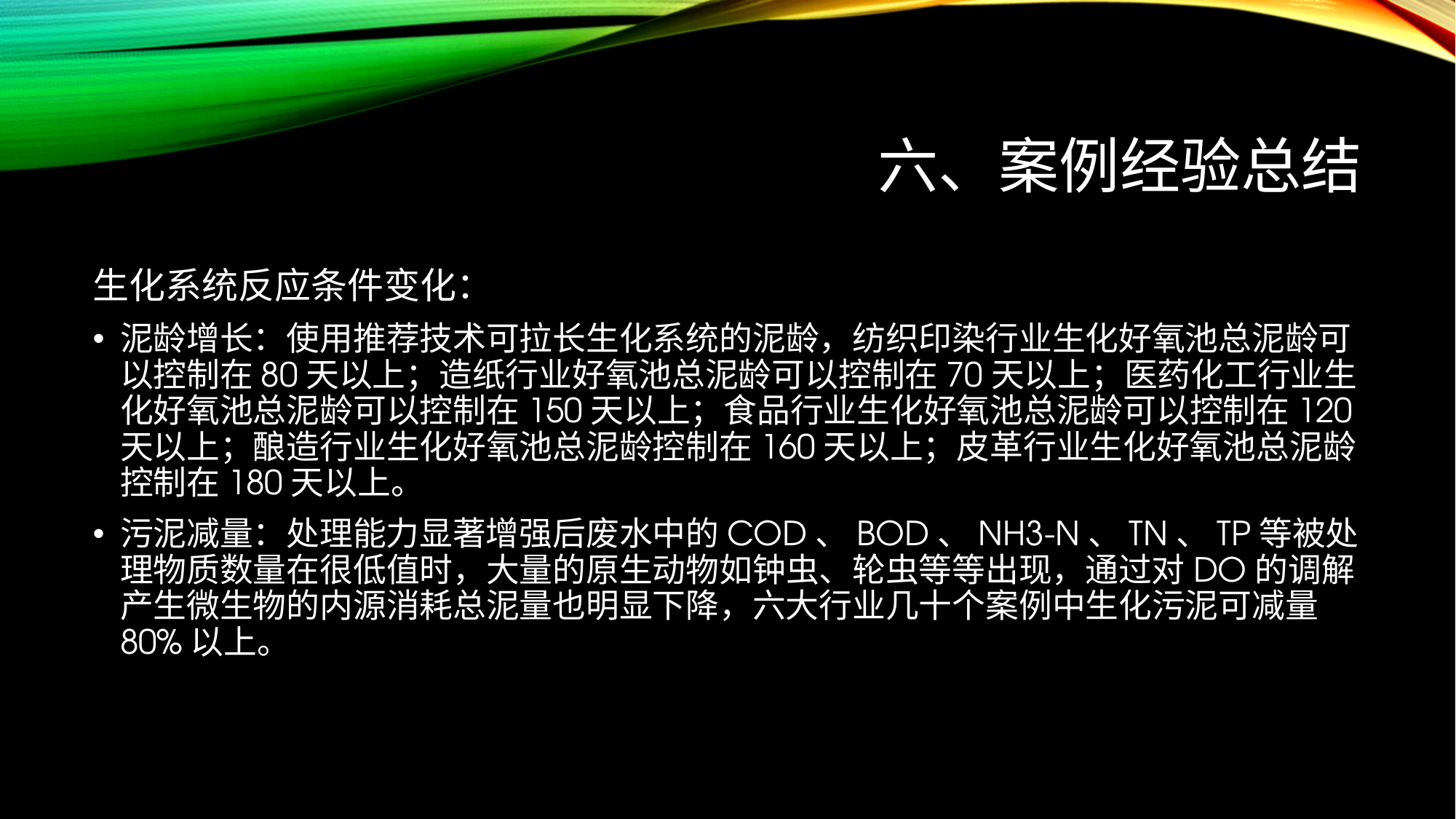

# 六、案例经验总结
生化系统反应条件变化：
泥龄增长：使用推荐技术可拉长生化系统的泥龄，纺织印染行业生化好氧池总泥龄可以控制在80天以上；造纸行业好氧池总泥龄可以控制在70天以上；医药化工行业生化好氧池总泥龄可以控制在150天以上；食品行业生化好氧池总泥龄可以控制在120天以上；酿造行业生化好氧池总泥龄控制在160天以上；皮革行业生化好氧池总泥龄控制在180天以上。
污泥减量：处理能力显著增强后废水中的COD、BOD、NH3-N、TN、TP等被处理物质数量在很低值时，大量的原生动物如钟虫、轮虫等等出现，通过对DO的调解产生微生物的内源消耗总泥量也明显下降，六大行业几十个案例中生化污泥可减量80%以上。